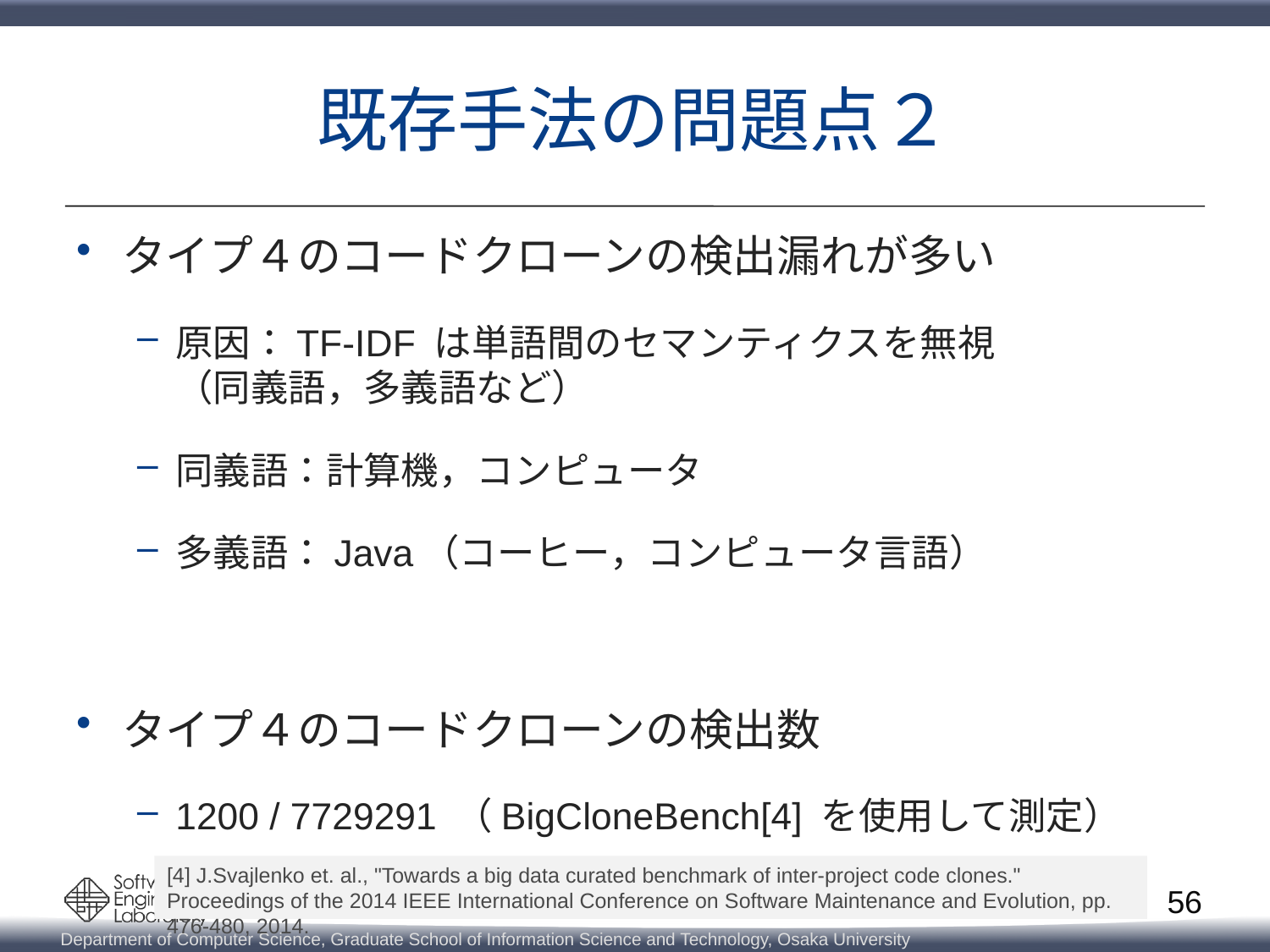

# 既存手法の問題点２
タイプ４のコードクローンの検出漏れが多い
原因：TF-IDF は単語間のセマンティクスを無視
（同義語，多義語など）
同義語：計算機，コンピュータ
多義語：Java（コーヒー，コンピュータ言語）

タイプ４のコードクローンの検出数
1200 / 7729291 （BigCloneBench[4] を使用して測定）

[4] J.Svajlenko et. al., "Towards a big data curated benchmark of inter-project code clones." Proceedings of the 2014 IEEE International Conference on Software Maintenance and Evolution, pp. 476-480, 2014.
56